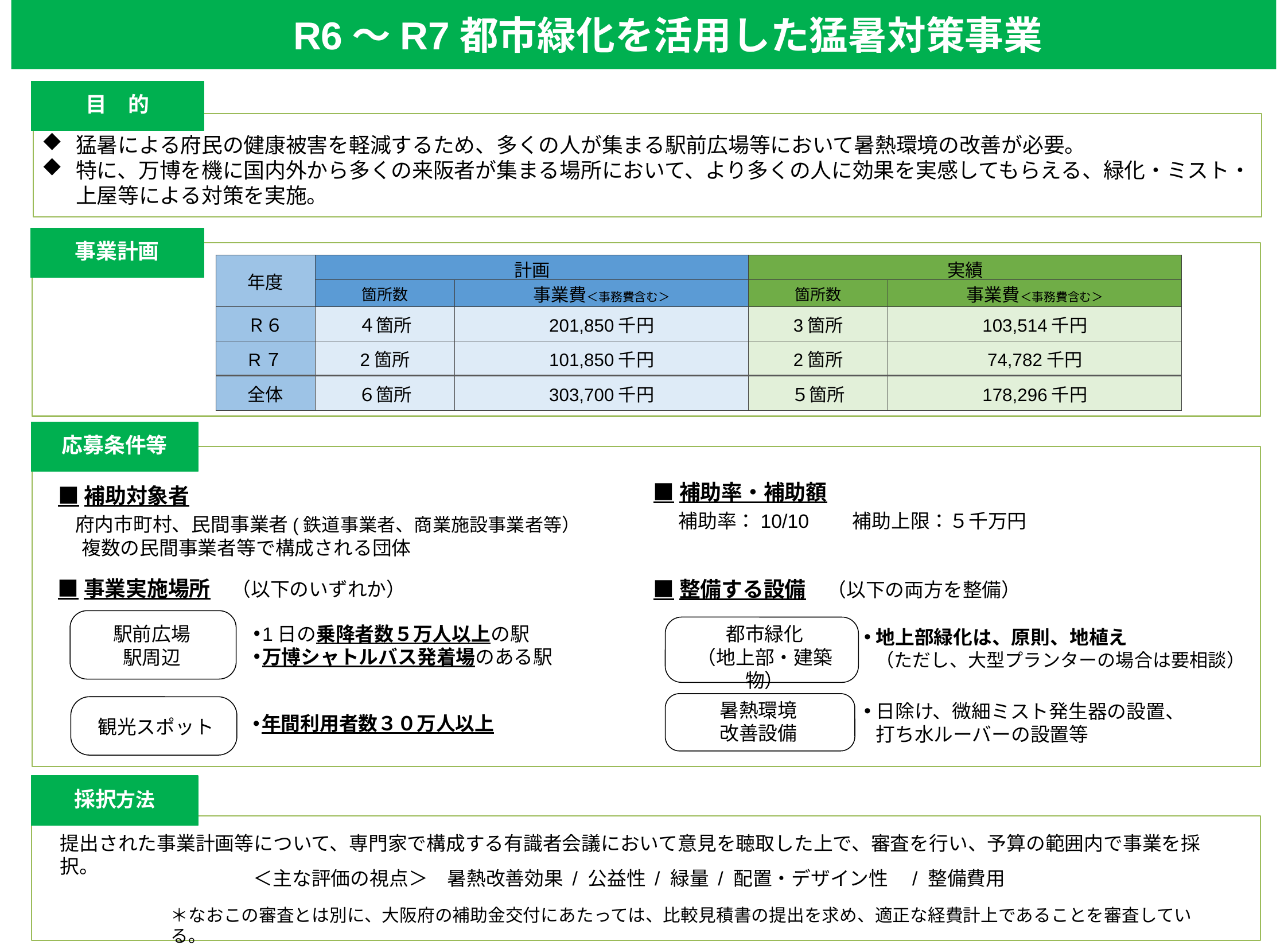

R6～R7都市緑化を活用した猛暑対策事業
目　的
猛暑による府民の健康被害を軽減するため、多くの人が集まる駅前広場等において暑熱環境の改善が必要。
特に、万博を機に国内外から多くの来阪者が集まる場所において、より多くの人に効果を実感してもらえる、緑化・ミスト・上屋等による対策を実施。
R6
なんばハッチ：41,304,414
中之島GATE：48,300,000
JR大阪駅：12,062,973
旅費:100,000
需用費:96,734
委託費:1,650,000
事業計画

| 年度 | 計画 |  | 実績 |  |
| --- | --- | --- | --- | --- |
|  | 箇所数 | 事業費＜事務費含む＞ | 箇所数 | 事業費＜事務費含む＞ |
| Ｒ６ | ４箇所 | 201,850千円 | 3箇所 | 103,514千円 |
| R７ | 2箇所 | 101,850千円 | 2箇所 | 74,782千円 |
| 全体 | ６箇所 | 303,700千円 | ５箇所 | 178,296千円 |
R7
大阪国際空港：49,800,000
ららぽーと：24,649,000
旅費:90,000
需用費:243,492
委託費:0
応募条件等

■補助率・補助額
	補助率：10/10　　補助上限：５千万円
■補助対象者
	府内市町村、民間事業者(鉄道事業者、商業施設事業者等）
　 複数の民間事業者等で構成される団体
■事業実施場所　（以下のいずれか）
■整備する設備　（以下の両方を整備）

1日の乗降者数５万人以上の駅
万博シャトルバス発着場のある駅
駅前広場
駅周辺

都市緑化
（地上部・建築物）
地上部緑化は、原則、地植え
（ただし、大型プランターの場合は要相談）
暑熱環境
改善設備

日除け、微細ミスト発生器の設置、
打ち水ルーバーの設置等

年間利用者数３０万人以上
観光スポット
採択方法

提出された事業計画等について、専門家で構成する有識者会議において意見を聴取した上で、審査を行い、予算の範囲内で事業を採択。
＜主な評価の視点＞　暑熱改善効果 / 公益性 / 緑量 / 配置・デザイン性　/ 整備費用
＊なおこの審査とは別に、大阪府の補助金交付にあたっては、比較見積書の提出を求め、適正な経費計上であることを審査している。